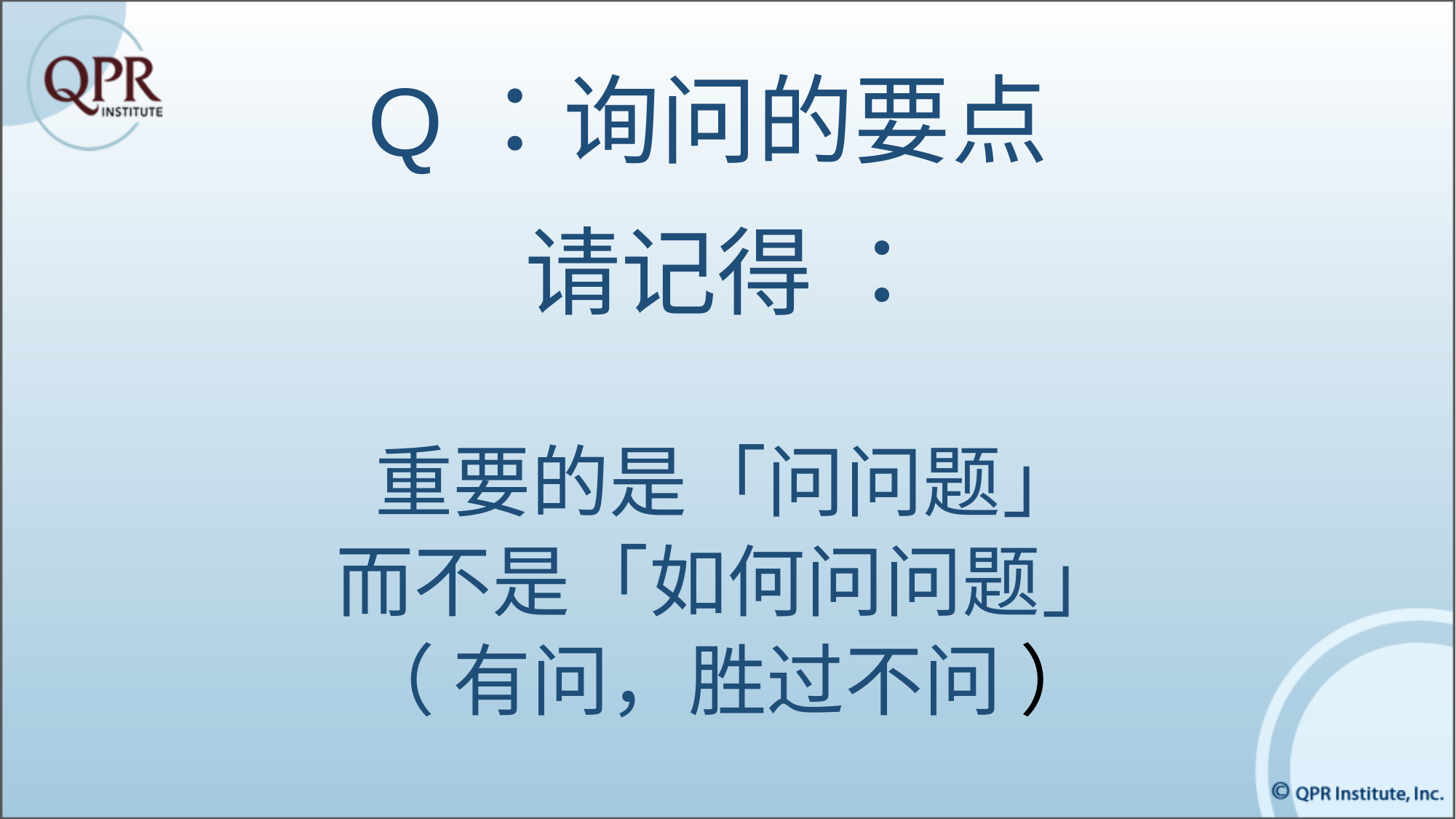

# Q：询问的要点
请记得 ：

重要的是「问问题」
而不是「如何问问题」
（ 有问，胜过不问 ）